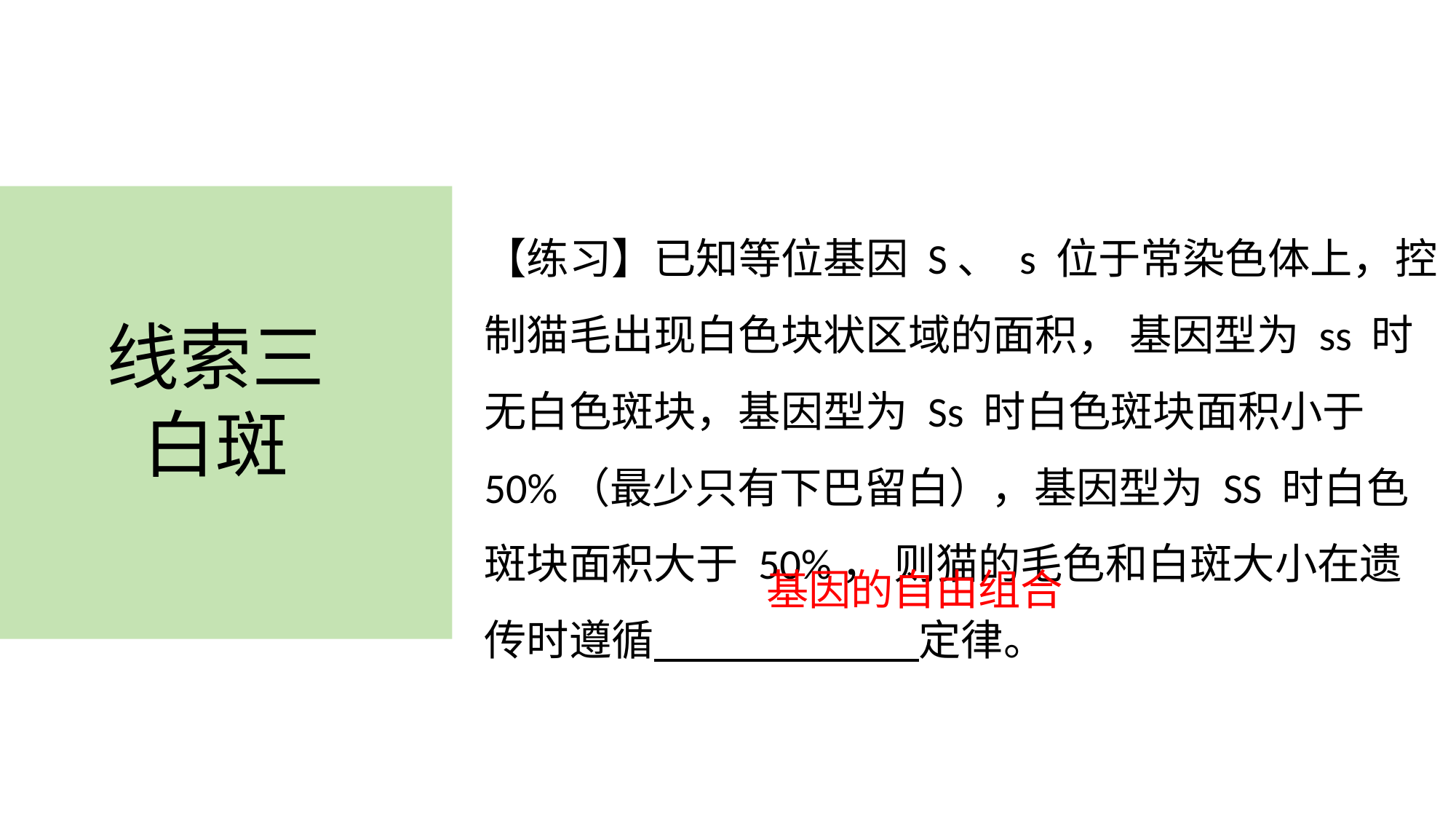

【练习】已知等位基因 S、 s 位于常染色体上，控制猫毛出现白色块状区域的面积， 基因型为 ss 时无白色斑块，基因型为 Ss 时白色斑块面积小于 50%（最少只有下巴留白），基因型为 SS 时白色斑块面积大于 50%， 则猫的毛色和白斑大小在遗传时遵循                            定律。
线索三
白斑
基因的自由组合